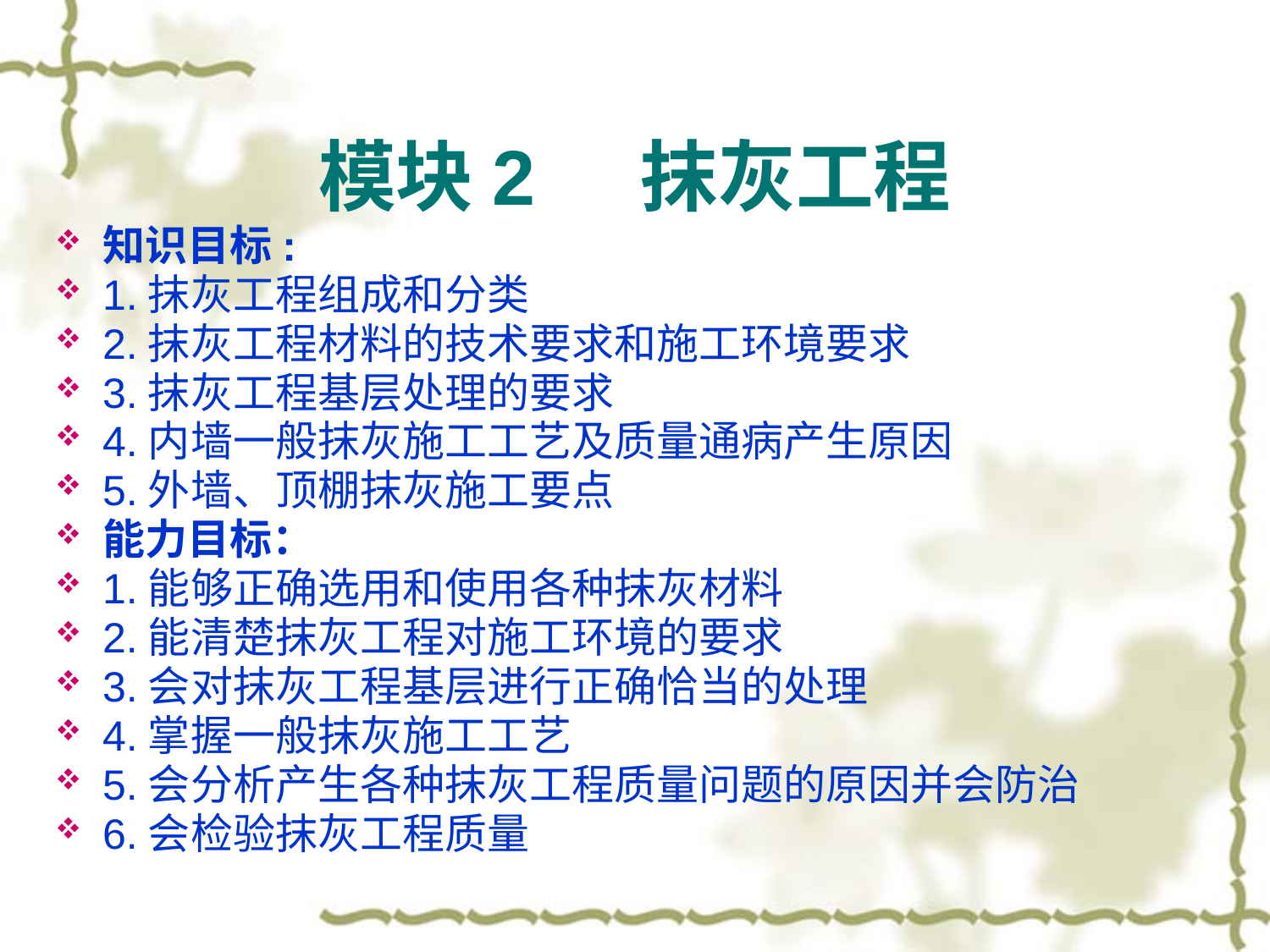

# 模块2    抹灰工程
知识目标:
1.抹灰工程组成和分类
2.抹灰工程材料的技术要求和施工环境要求
3.抹灰工程基层处理的要求
4.内墙一般抹灰施工工艺及质量通病产生原因
5.外墙、顶棚抹灰施工要点
能力目标：
1.能够正确选用和使用各种抹灰材料
2.能清楚抹灰工程对施工环境的要求
3.会对抹灰工程基层进行正确恰当的处理
4.掌握一般抹灰施工工艺
5.会分析产生各种抹灰工程质量问题的原因并会防治
6.会检验抹灰工程质量